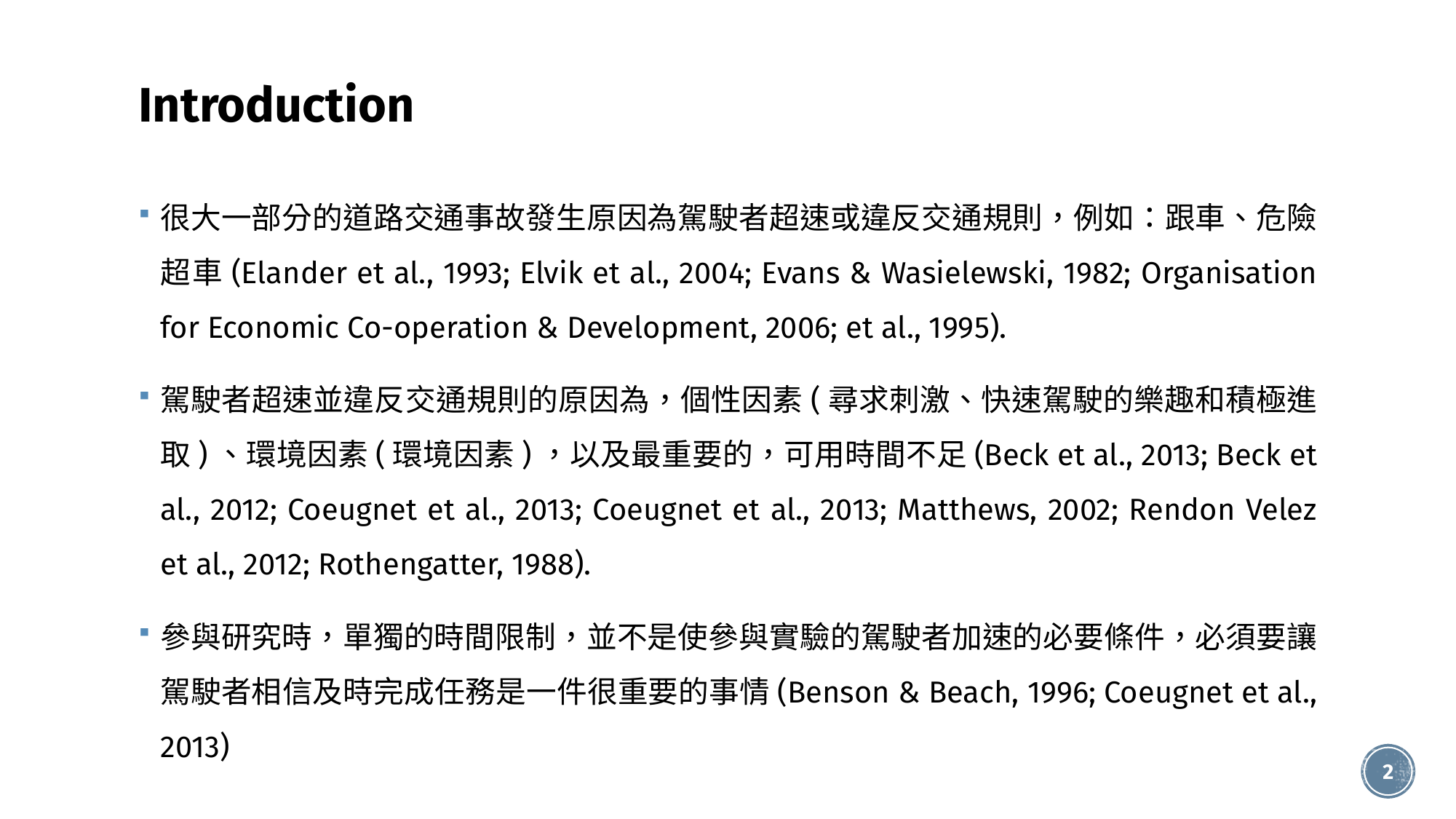

# Introduction
很大一部分的道路交通事故發生原因為駕駛者超速或違反交通規則，例如：跟車、危險超車(Elander et al., 1993; Elvik et al., 2004; Evans & Wasielewski, 1982; Organisation for Economic Co-operation & Development, 2006; et al., 1995).
駕駛者超速並違反交通規則的原因為，個性因素(尋求刺激、快速駕駛的樂趣和積極進取)、環境因素(環境因素)，以及最重要的，可用時間不足(Beck et al., 2013; Beck et al., 2012; Coeugnet et al., 2013; Coeugnet et al., 2013; Matthews, 2002; Rendon Velez et al., 2012; Rothengatter, 1988).
參與研究時，單獨的時間限制，並不是使參與實驗的駕駛者加速的必要條件，必須要讓駕駛者相信及時完成任務是一件很重要的事情(Benson & Beach, 1996; Coeugnet et al., 2013)

2